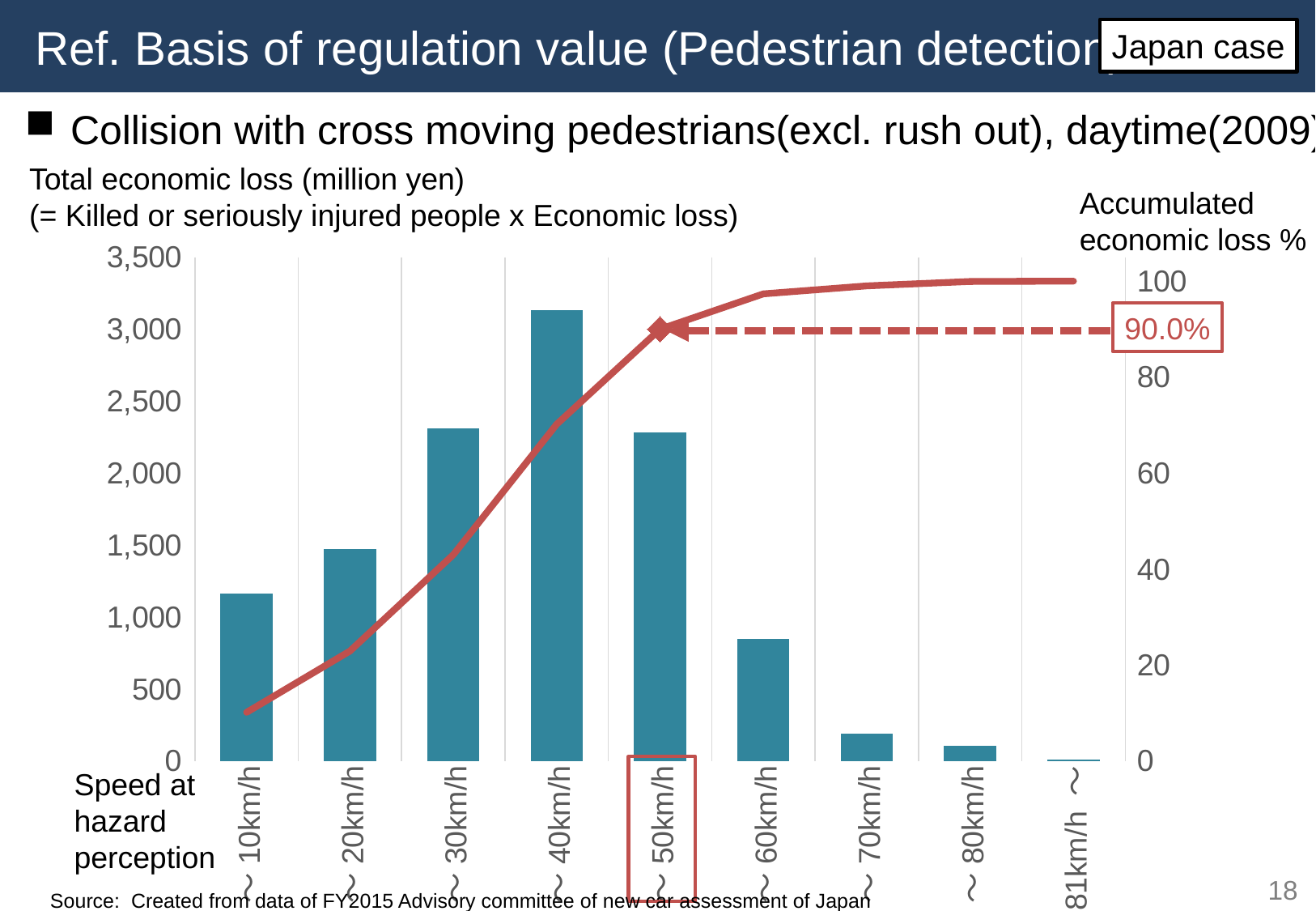

# Ref. Basis of regulation value (Pedestrian detection)
Japan case
Collision with cross moving pedestrians(excl. rush out), daytime(2009)
Total economic loss (million yen)
(= Killed or seriously injured people x Economic loss)
Accumulated
economic loss %

### Chart

| Category |  | 累計
％ |
|---|---|---|
| ～10km/h | 1165.118 | 10.11644454709401 |
| ～20km/h | 1471.778 | 22.895545481619887 |
| ～30km/h | 2312.624 | 42.97551373743496 |
| ～40km/h | 3131.348 | 70.16426921083229 |
| ～50km/h | 2283.048 | 89.98743604059018 |
| ～60km/h | 847.9659999999999 | 97.35012464107625 |
| ～70km/h | 191.686 | 99.01448892817358 |
| ～80km/h | 105.432 | 99.92993009506759 |
| 81km/h ～ | 8.07 | 100.0 |
90.0%

Speed at
hazard
perception
18
Source:  Created from data of FY2015 Advisory committee of new car assessment of Japan